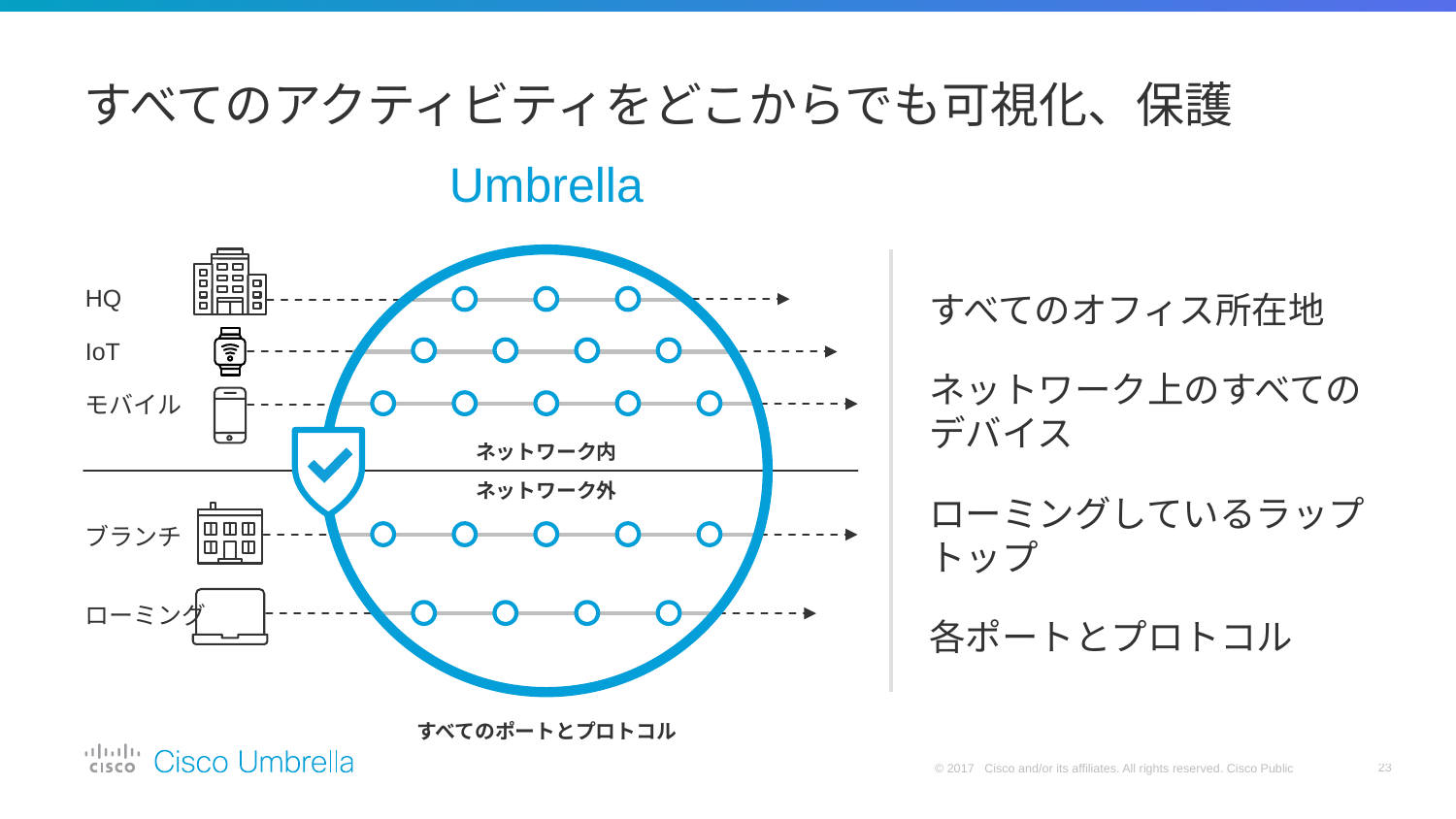

# すべてのアクティビティをどこからでも可視化、保護
Umbrella

すべてのオフィス所在地
ネットワーク上のすべての
デバイス
ローミングしているラップトップ
各ポートとプロトコル
HQ

IoT

モバイル

ネットワーク内
ネットワーク外

ブランチ

ローミング

すべてのポートとプロトコル